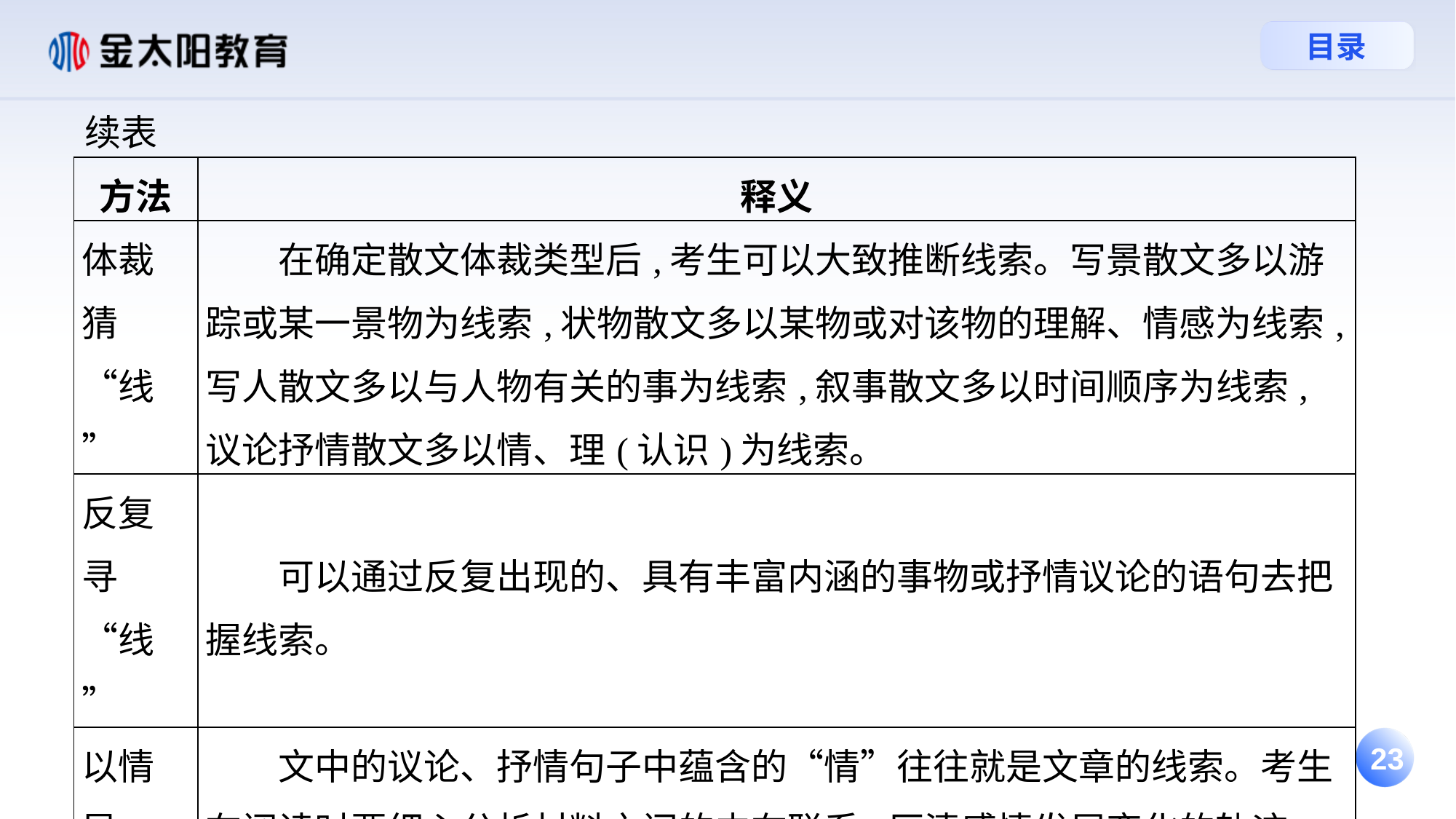

续表

| 方法 | 释义 |
| --- | --- |
| 体裁猜“线” | 在确定散文体裁类型后,考生可以大致推断线索。写景散文多以游踪或某一景物为线索,状物散文多以某物或对该物的理解、情感为线索,写人散文多以与人物有关的事为线索,叙事散文多以时间顺序为线索,议论抒情散文多以情、理(认识)为线索。 |
| 反复寻“线” | 可以通过反复出现的、具有丰富内涵的事物或抒情议论的语句去把握线索。 |
| 以情导“线” | 文中的议论、抒情句子中蕴含的“情”往往就是文章的线索。考生在阅读时要细心分析材料之间的内在联系,厘清感情发展变化的轨迹,以此推导出文章的线索。如《记念刘和珍君》中表达作者悲愤情感的议论抒情句,表明了文章的线索是悲愤之情。 |